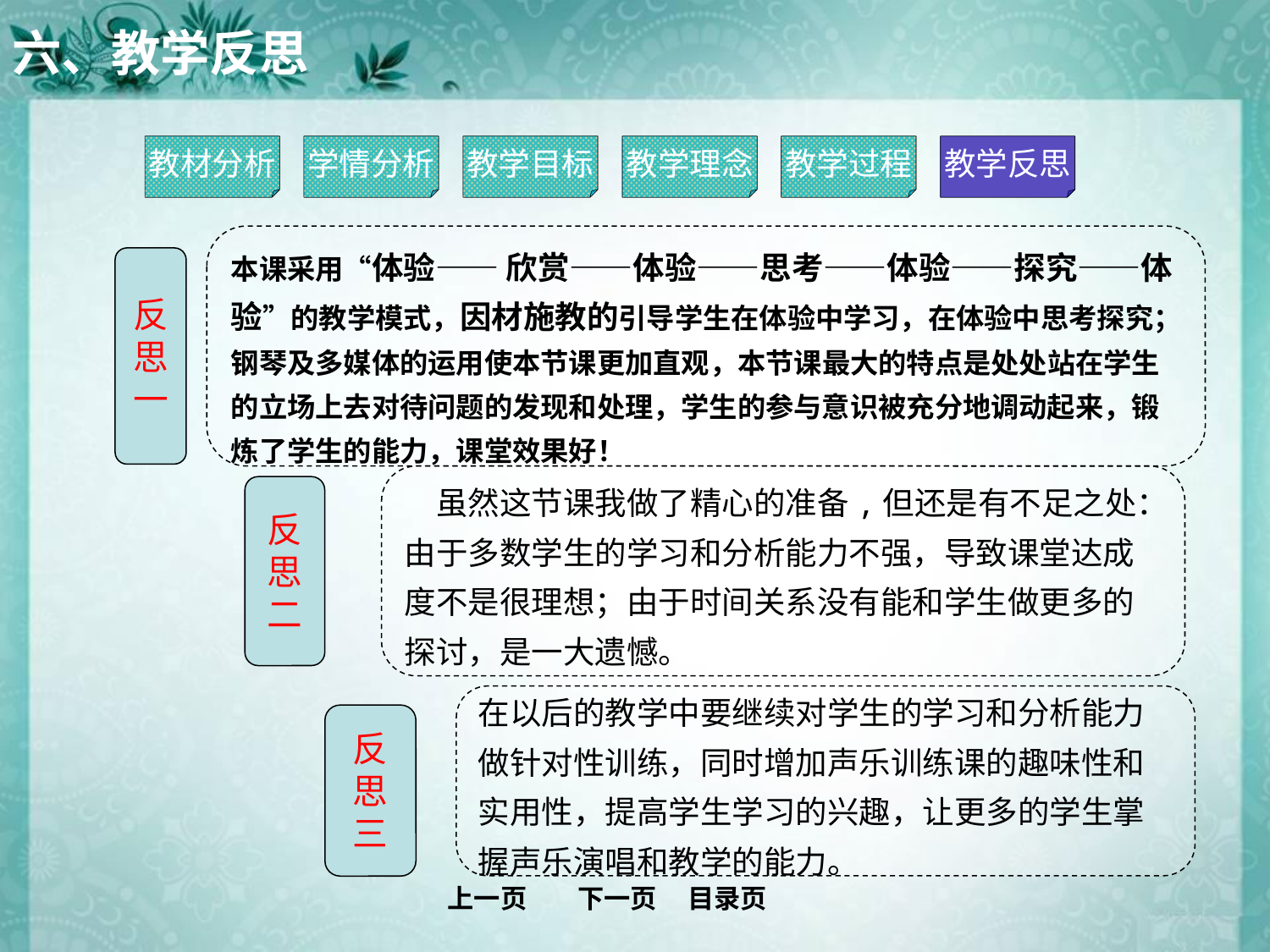

六、教学反思

本课采用“体验—— 欣赏——体验——思考——体验——探究——体验”的教学模式，因材施教的引导学生在体验中学习，在体验中思考探究；钢琴及多媒体的运用使本节课更加直观，本节课最大的特点是处处站在学生的立场上去对待问题的发现和处理，学生的参与意识被充分地调动起来，锻炼了学生的能力，课堂效果好！

反思一
　虽然这节课我做了精心的准备,但还是有不足之处：由于多数学生的学习和分析能力不强，导致课堂达成度不是很理想；由于时间关系没有能和学生做更多的探讨，是一大遗憾。
反思二
在以后的教学中要继续对学生的学习和分析能力做针对性训练，同时增加声乐训练课的趣味性和实用性，提高学生学习的兴趣，让更多的学生掌握声乐演唱和教学的能力。
反思三